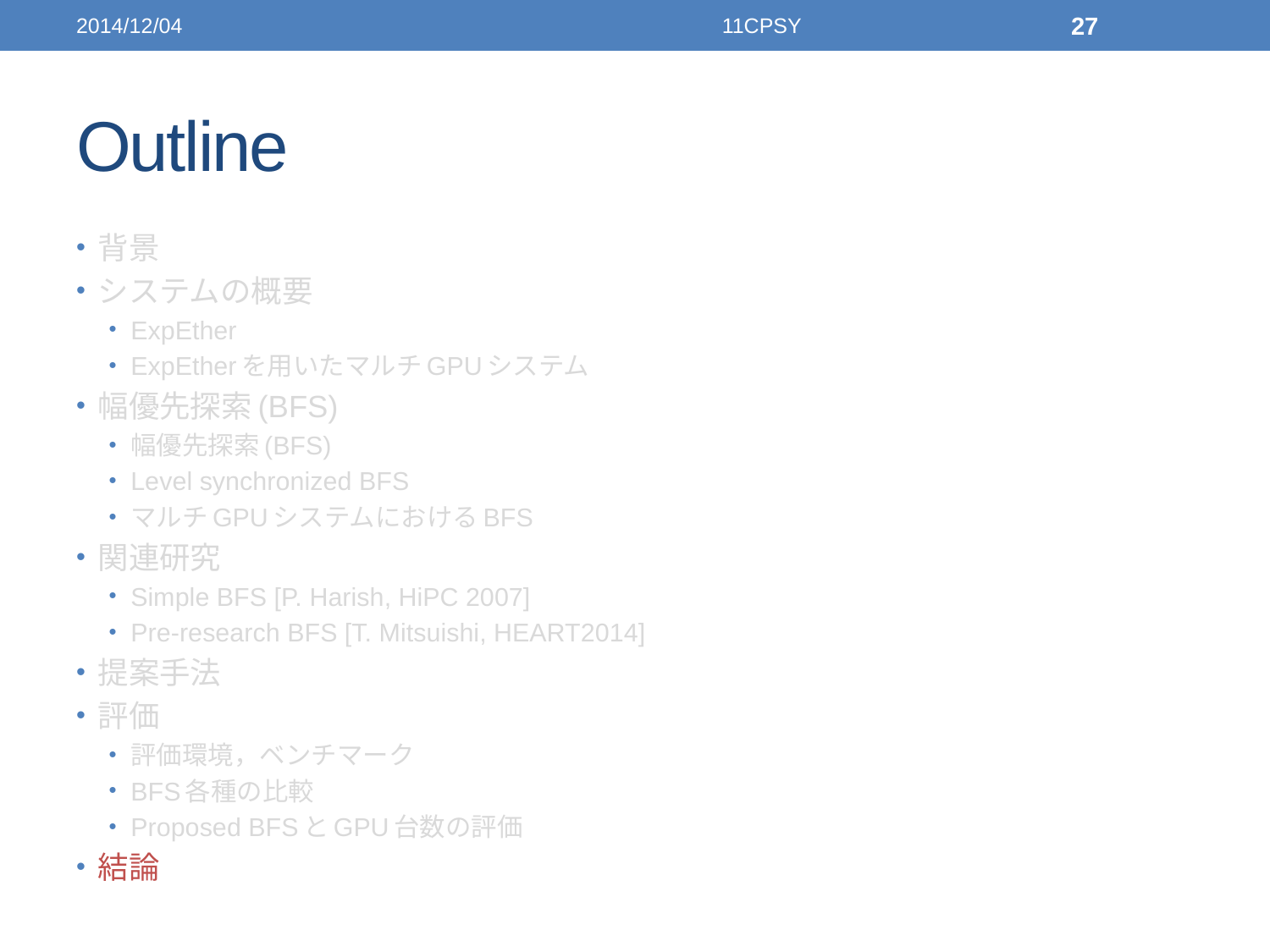

2014/12/04
11CPSY
27
# Outline
背景
システムの概要
ExpEther
ExpEtherを用いたマルチGPUシステム
幅優先探索(BFS)
幅優先探索(BFS)
Level synchronized BFS
マルチGPUシステムにおけるBFS
関連研究
Simple BFS [P. Harish, HiPC 2007]
Pre-research BFS [T. Mitsuishi, HEART2014]
提案手法
評価
評価環境，ベンチマーク
BFS各種の比較
Proposed BFSとGPU台数の評価
結論